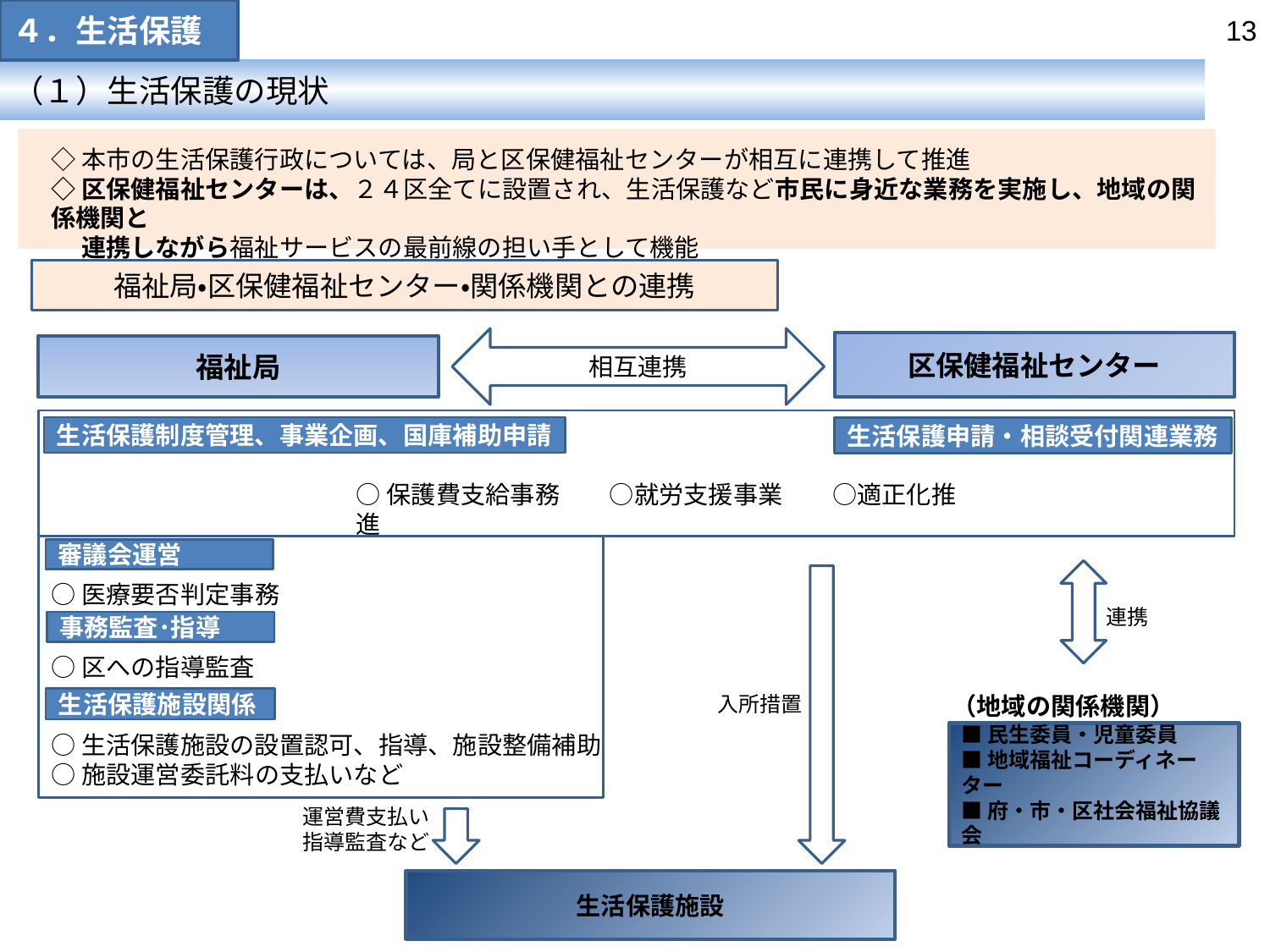

４．生活保護
13
（１）生活保護の現状

◇本市の生活保護行政については、局と区保健福祉センターが相互に連携して推進
◇区保健福祉センターは、２４区全てに設置され、生活保護など市民に身近な業務を実施し、地域の関係機関と
　 連携しながら福祉サービスの最前線の担い手として機能
福祉局・区保健福祉センター・関係機関との連携
相互連携
区保健福祉センター
福祉局

生活保護制度管理、事業企画、国庫補助申請
生活保護申請・相談受付関連業務
○保護費支給事務　　○就労支援事業　　○適正化推進

審議会運営

○医療要否判定事務
連携
事務監査･指導
○区への指導監査
入所措置
（地域の関係機関）
生活保護施設関係
○生活保護施設の設置認可、指導、施設整備補助
○施設運営委託料の支払いなど
■民生委員・児童委員
■地域福祉コーディネーター
■府・市・区社会福祉協議会
運営費支払い
指導監査など

生活保護施設